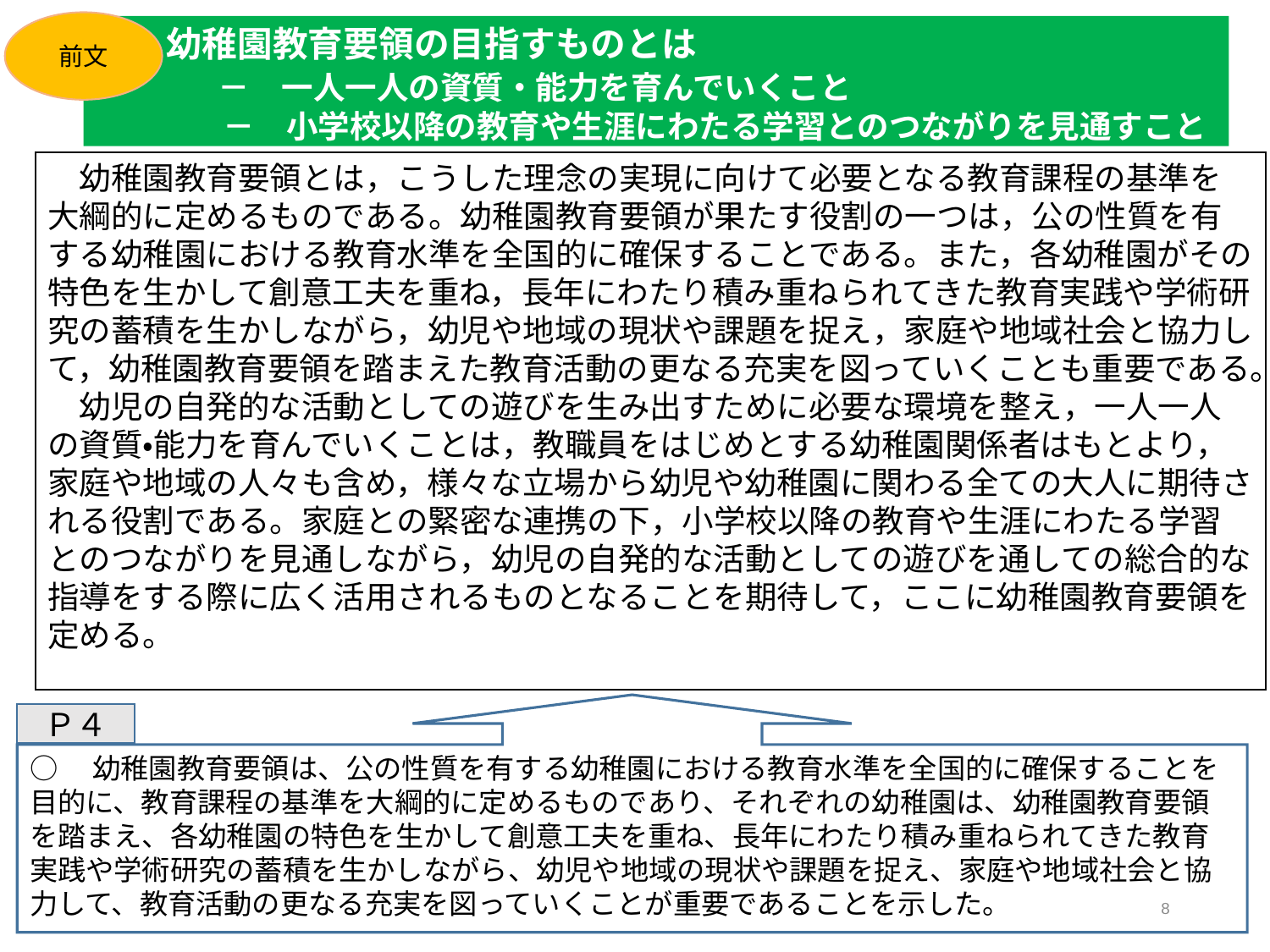

前文
　　幼稚園教育要領の目指すものとは
　　　  －　一人一人の資質・能力を育んでいくこと
　　　　－　小学校以降の教育や生涯にわたる学習とのつながりを見通すこと
　幼稚園教育要領とは，こうした理念の実現に向けて必要となる教育課程の基準を大綱的に定めるものである。幼稚園教育要領が果たす役割の一つは，公の性質を有する幼稚園における教育水準を全国的に確保することである。また，各幼稚園がその特色を生かして創意工夫を重ね，長年にわたり積み重ねられてきた教育実践や学術研究の蓄積を生かしながら，幼児や地域の現状や課題を捉え，家庭や地域社会と協力して，幼稚園教育要領を踏まえた教育活動の更なる充実を図っていくことも重要である。
　幼児の自発的な活動としての遊びを生み出すために必要な環境を整え，一人一人の資質・能力を育んでいくことは，教職員をはじめとする幼稚園関係者はもとより，家庭や地域の人々も含め，様々な立場から幼児や幼稚園に関わる全ての大人に期待される役割である。家庭との緊密な連携の下，小学校以降の教育や生涯にわたる学習とのつながりを見通しながら，幼児の自発的な活動としての遊びを通しての総合的な指導をする際に広く活用されるものとなることを期待して，ここに幼稚園教育要領を定める。
○　幼稚園教育要領は、公の性質を有する幼稚園における教育水準を全国的に確保することを目的に、教育課程の基準を大綱的に定めるものであり、それぞれの幼稚園は、幼稚園教育要領を踏まえ、各幼稚園の特色を生かして創意工夫を重ね、長年にわたり積み重ねられてきた教育実践や学術研究の蓄積を生かしながら、幼児や地域の現状や課題を捉え、家庭や地域社会と協力して、教育活動の更なる充実を図っていくことが重要であることを示した。
Ｐ４
8